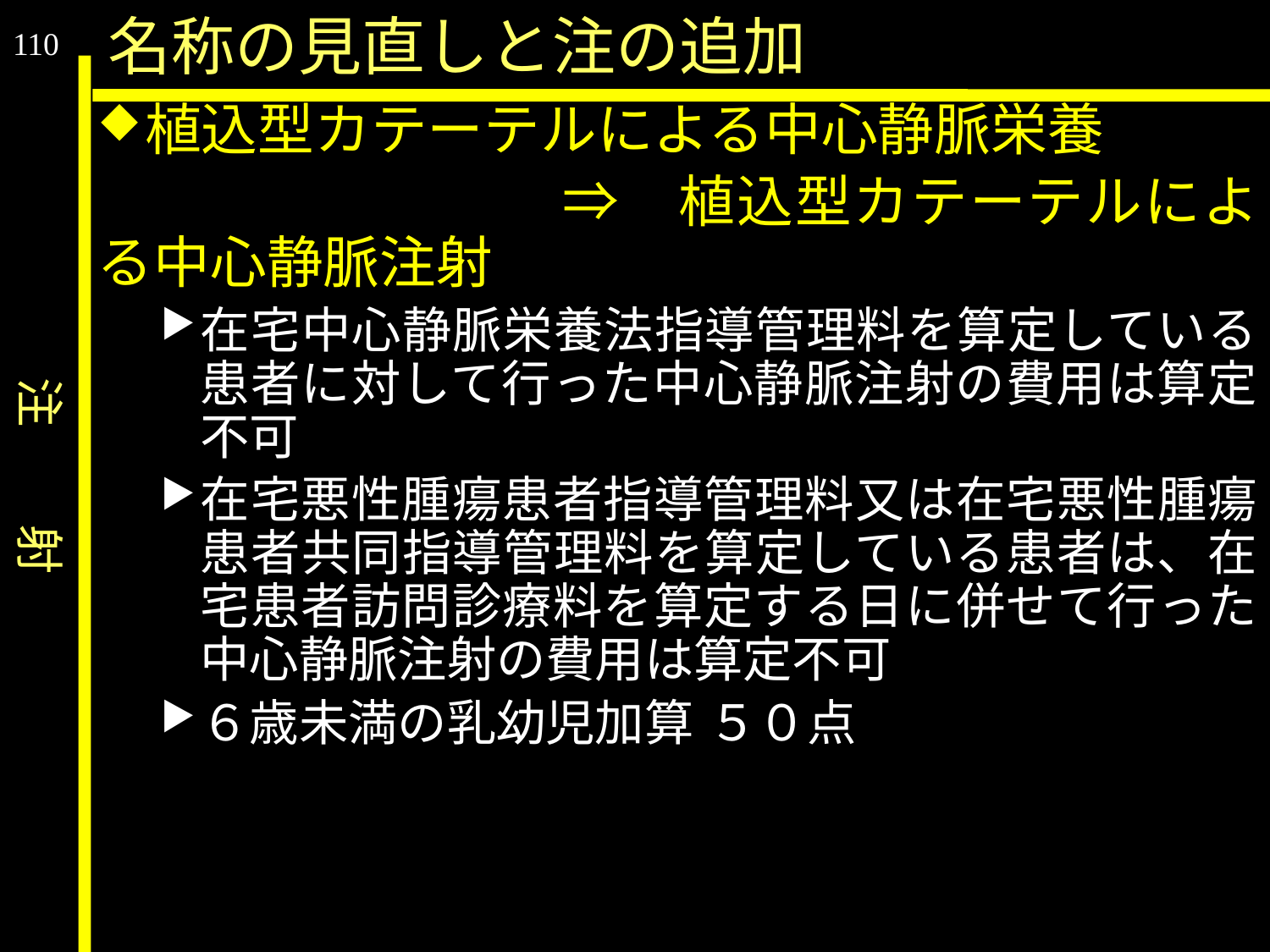

注　　射
名称の見直しと注の追加
110

植込型カテーテルによる中心静脈栄養
　　　　　　　　⇒　植込型カテーテルによる中心静脈注射
在宅中心静脈栄養法指導管理料を算定している患者に対して行った中心静脈注射の費用は算定不可
在宅悪性腫瘍患者指導管理料又は在宅悪性腫瘍患者共同指導管理料を算定している患者は、在宅患者訪問診療料を算定する日に併せて行った中心静脈注射の費用は算定不可
６歳未満の乳幼児加算	５０点